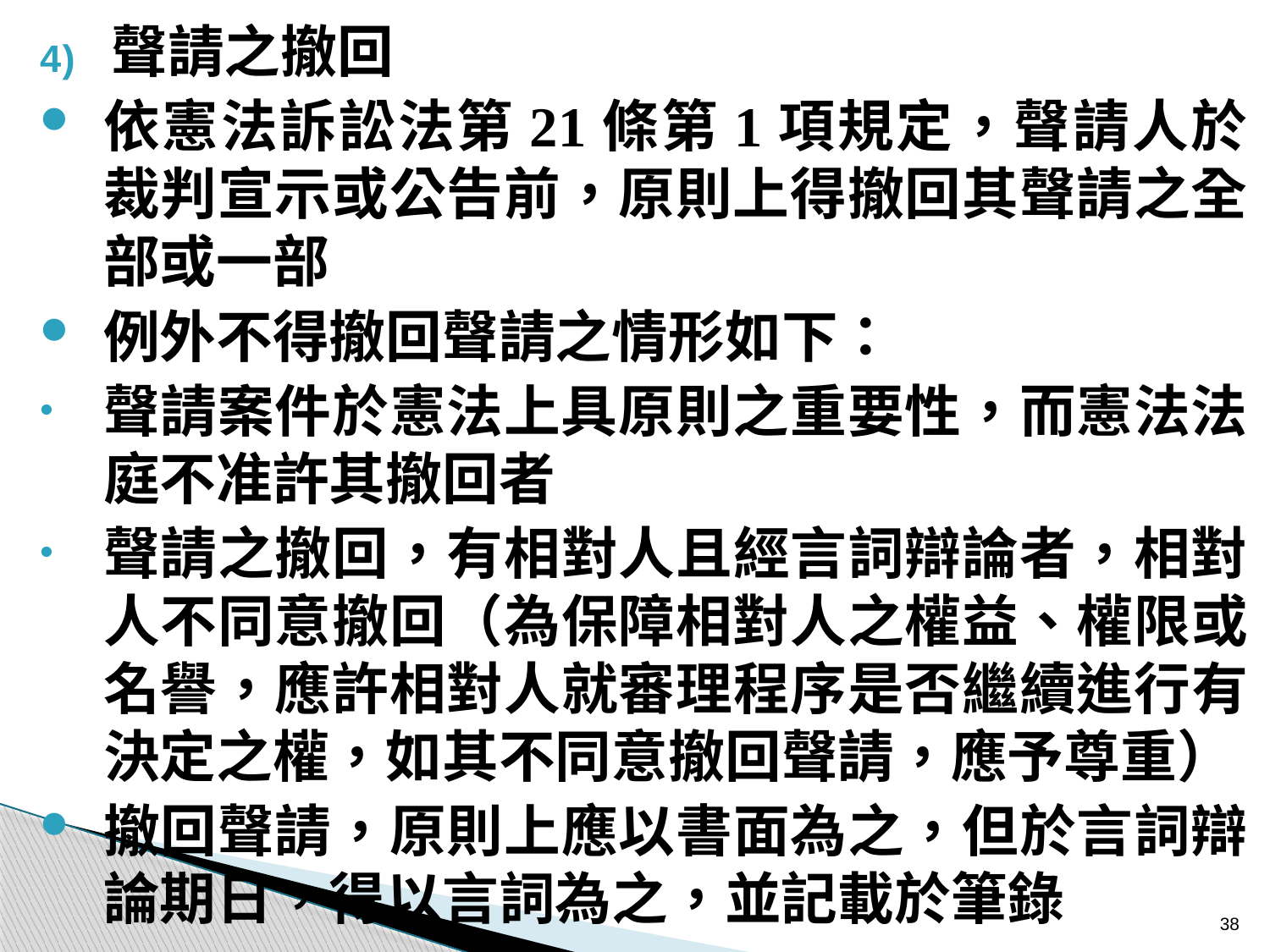

聲請之撤回
依憲法訴訟法第21條第1項規定，聲請人於裁判宣示或公告前，原則上得撤回其聲請之全部或一部
例外不得撤回聲請之情形如下：
聲請案件於憲法上具原則之重要性，而憲法法庭不准許其撤回者
聲請之撤回，有相對人且經言詞辯論者，相對人不同意撤回（為保障相對人之權益、權限或名譽，應許相對人就審理程序是否繼續進行有決定之權，如其不同意撤回聲請，應予尊重）
撤回聲請，原則上應以書面為之，但於言詞辯論期日，得以言詞為之，並記載於筆錄

38